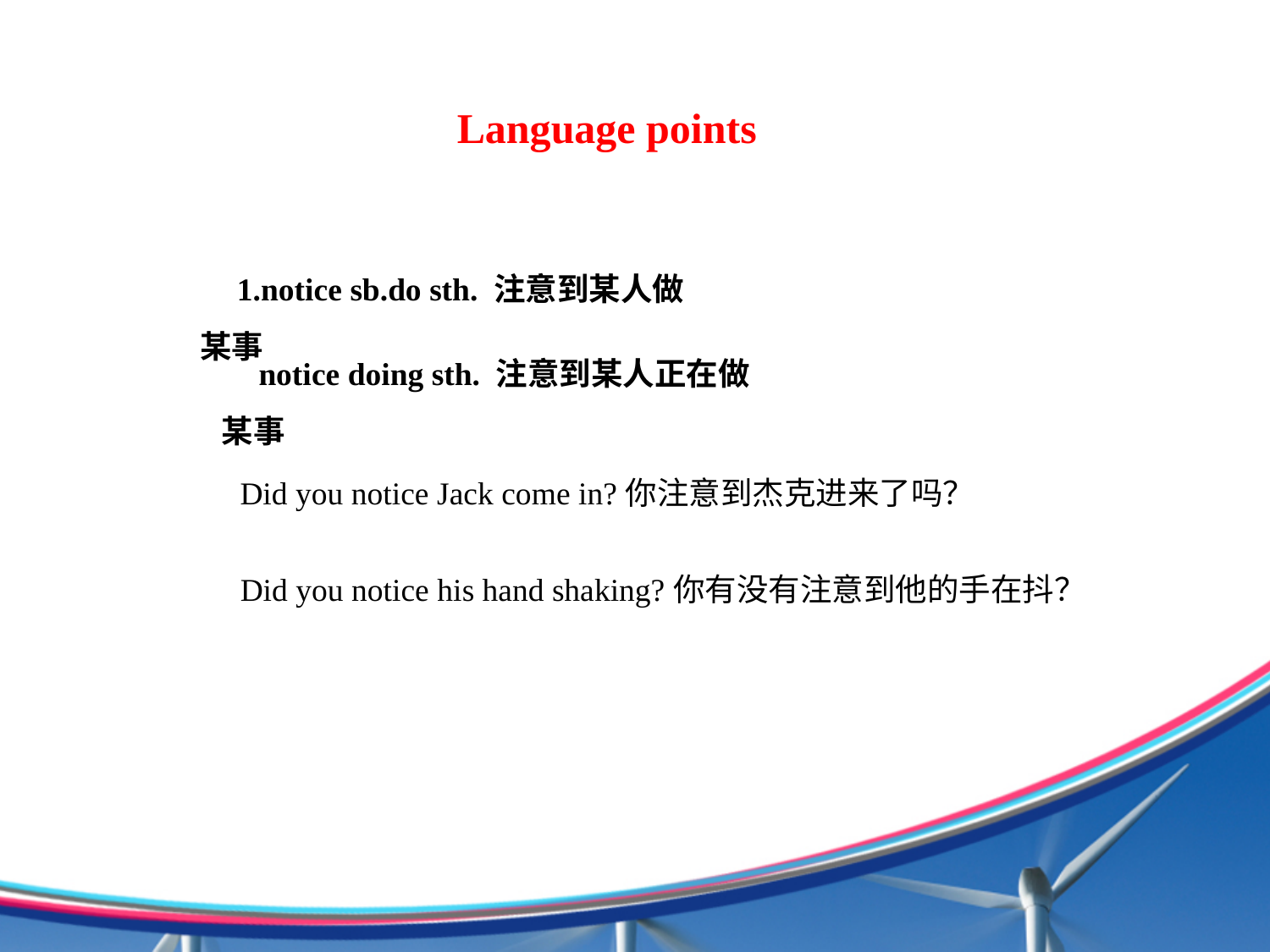

Language points
1.notice sb.do sth. 注意到某人做某事
notice doing sth. 注意到某人正在做某事
Did you notice Jack come in?你注意到杰克进来了吗？
Did you notice his hand shaking?你有没有注意到他的手在抖？